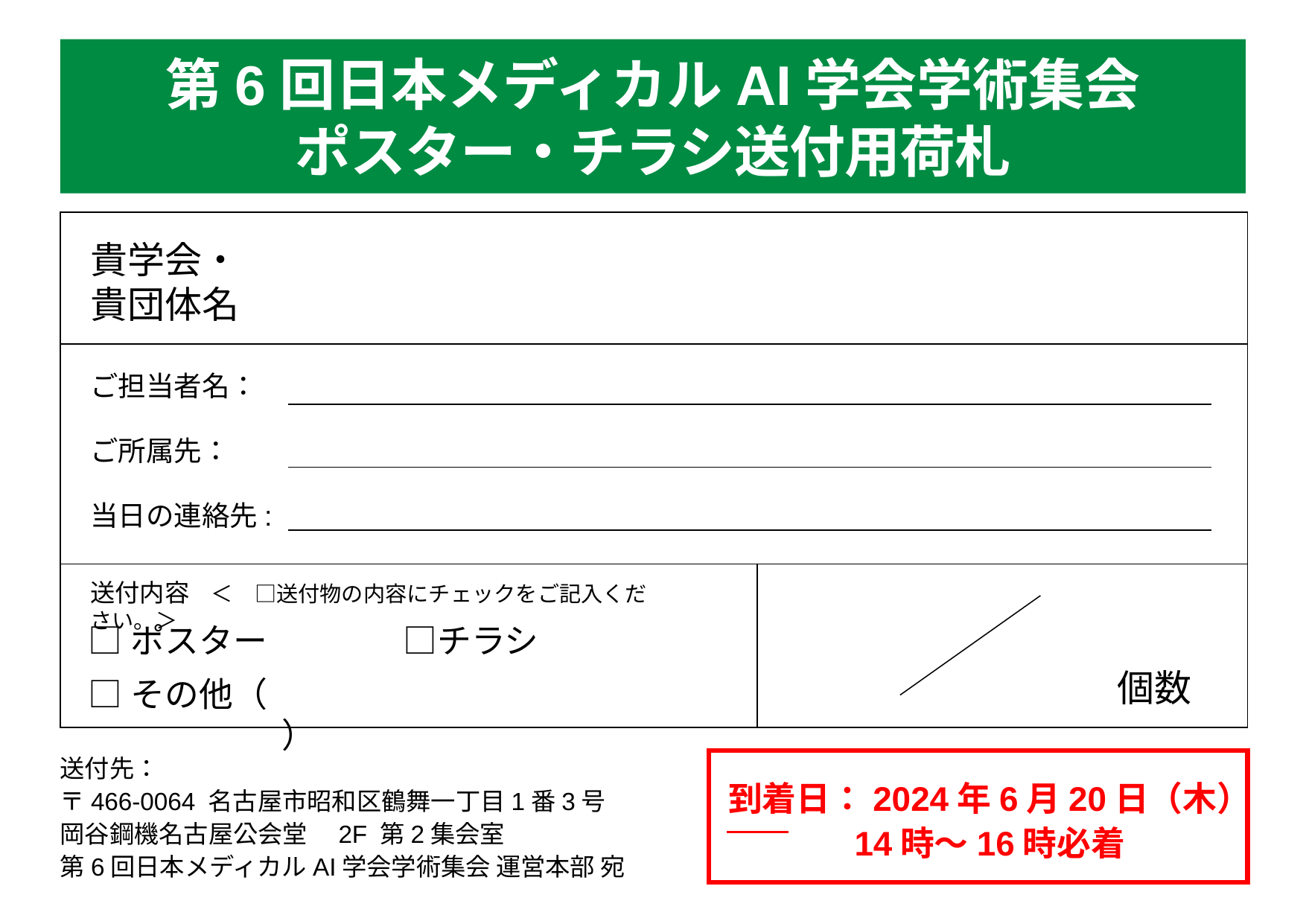

第6回日本メディカルAI学会学術集会
ポスター・チラシ送付用荷札
|  |  |
| --- | --- |
|  |  |
|  |  |
貴学会・
貴団体名
ご担当者名：
ご所属先：
当日の連絡先:
送付内容　＜　□送付物の内容にチェックをご記入ください。＞
□ポスター　　　　□チラシ
□その他（　　　　　　　　　　　　　　　　　　   　）
個数

# 送付先： 〒466-0064 名古屋市昭和区鶴舞一丁目1番3号 岡谷鋼機名古屋公会堂　2F 第2集会室 第6回日本メディカルAI学会学術集会 運営本部 宛
到着日：2024年6月20日（木）
14時～16時必着